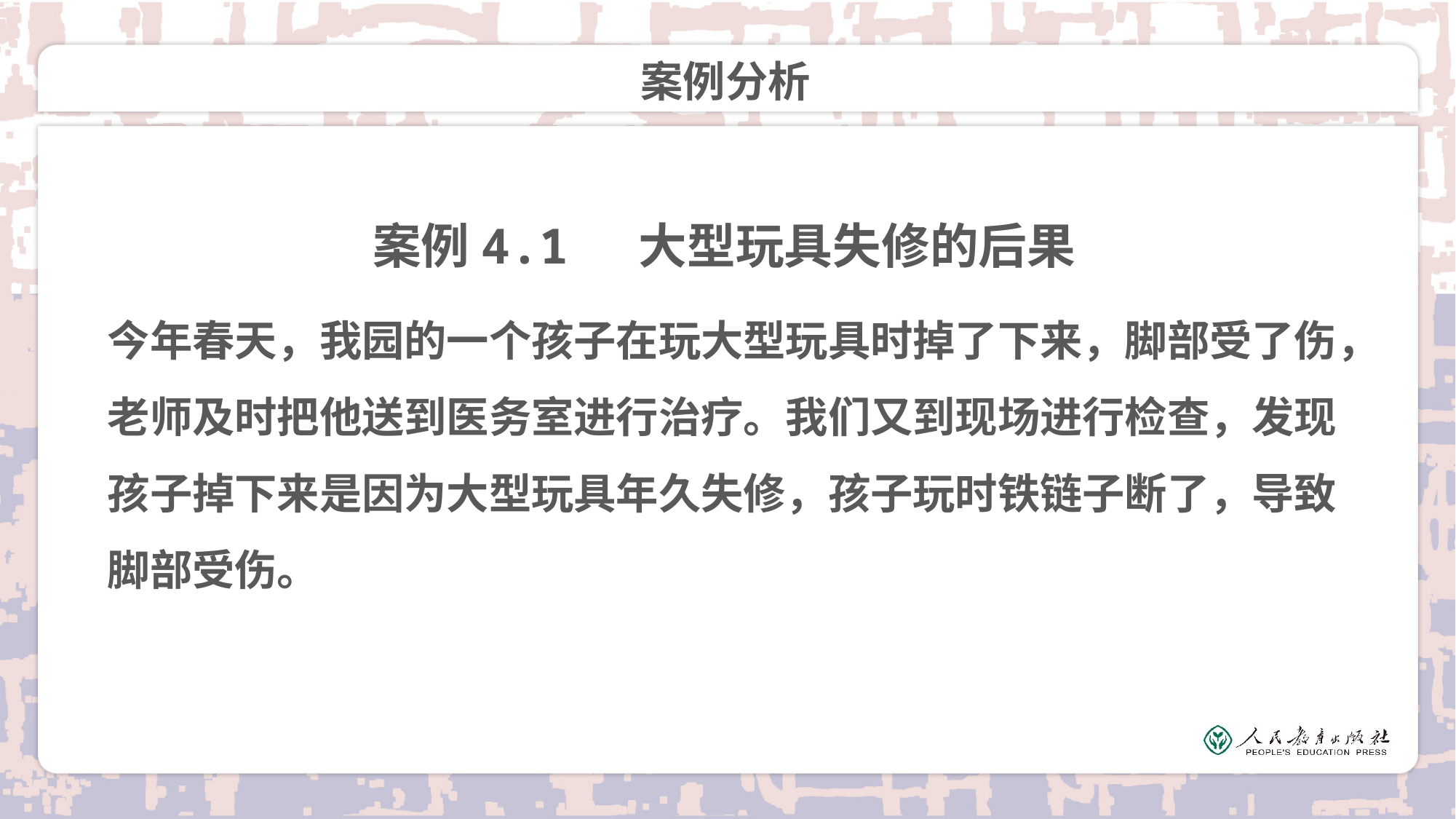

# 案例分析
案例4.1  大型玩具失修的后果
今年春天，我园的一个孩子在玩大型玩具时掉了下来，脚部受了伤，老师及时把他送到医务室进行治疗。我们又到现场进行检查，发现孩子掉下来是因为大型玩具年久失修，孩子玩时铁链子断了，导致脚部受伤。